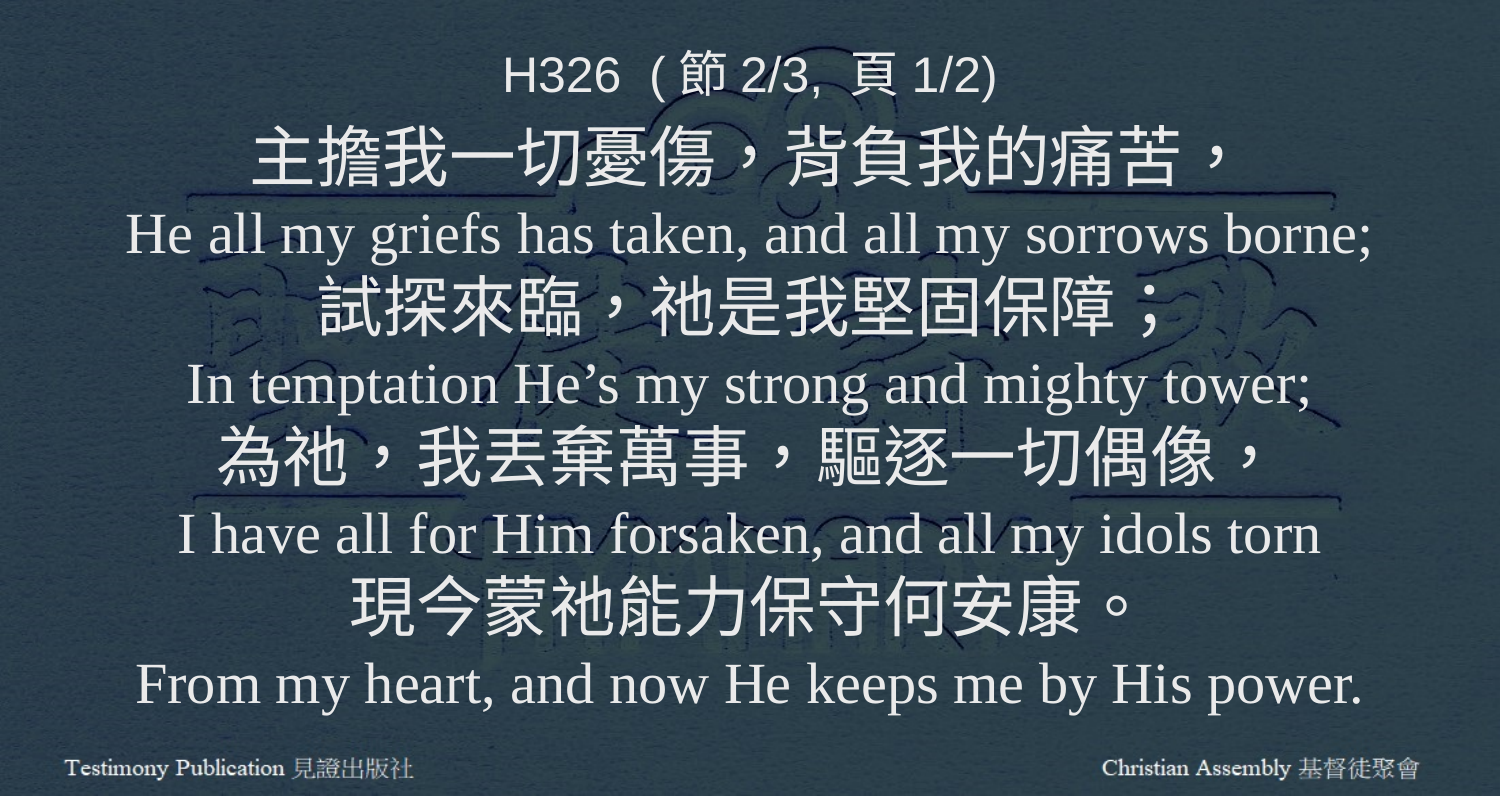

H326  (節2/3, 頁1/2)
主擔我一切憂傷，背負我的痛苦，
He all my griefs has taken, and all my sorrows borne;
試探來臨，祂是我堅固保障；
In temptation He’s my strong and mighty tower;
為祂，我丟棄萬事，驅逐一切偶像，
I have all for Him forsaken, and all my idols torn
現今蒙祂能力保守何安康。
From my heart, and now He keeps me by His power.